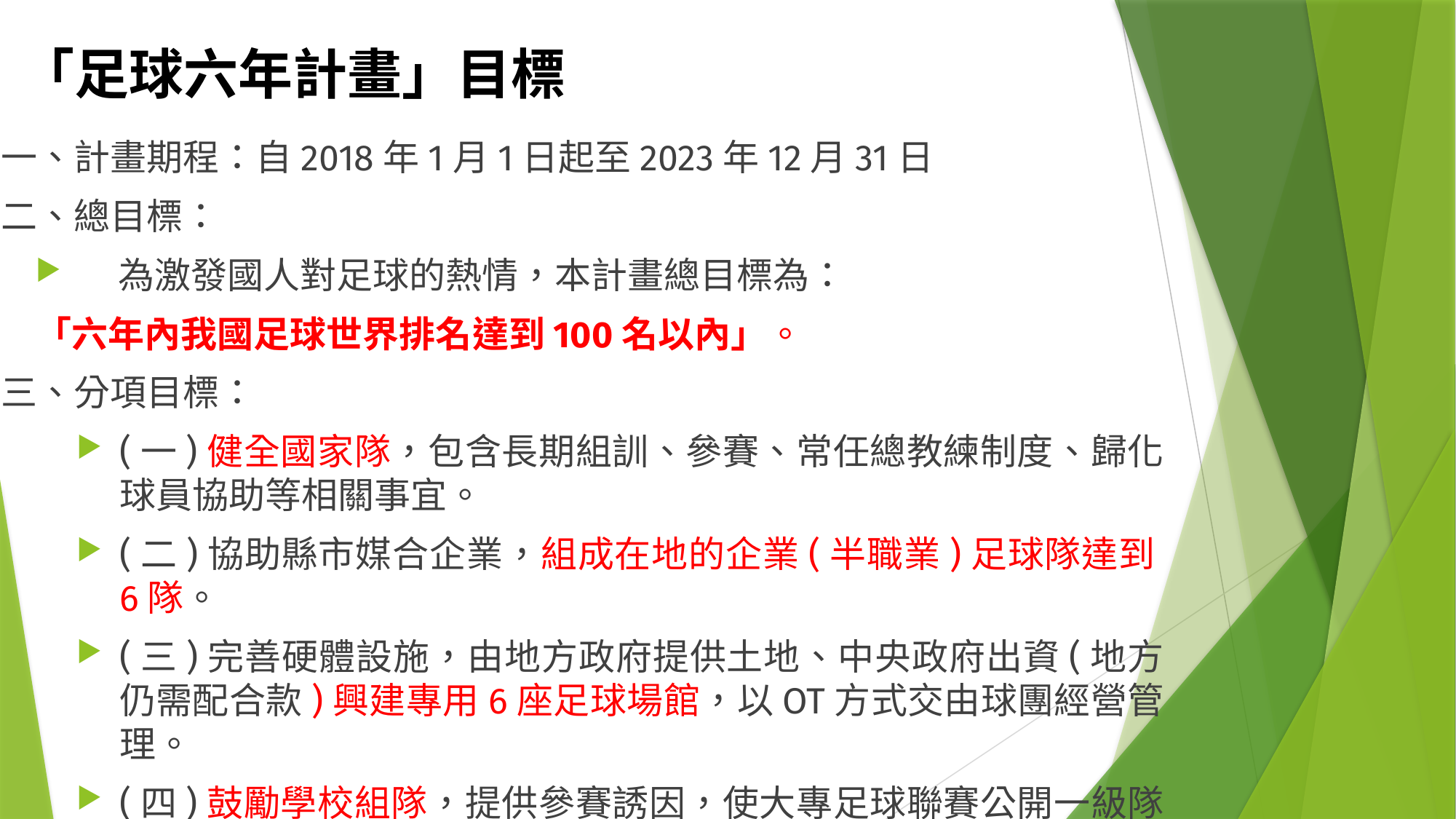

# 「足球六年計畫」目標
一、計畫期程：自2018年1月1日起至2023年12月31日
二、總目標：
    為激發國人對足球的熱情，本計畫總目標為：
「六年內我國足球世界排名達到100名以內」。
三、分項目標：
(一)健全國家隊，包含長期組訓、參賽、常任總教練制度、歸化球員協助等相關事宜。
(二)協助縣市媒合企業，組成在地的企業(半職業)足球隊達到6隊。
(三)完善硬體設施，由地方政府提供土地、中央政府出資(地方仍需配合款)興建專用6座足球場館，以OT方式交由球團經營管理。
(四)鼓勵學校組隊，提供參賽誘因，使大專足球聯賽公開一級隊數達16隊、高中足球聯賽11人制達32隊、國中足球聯賽11人制達64隊。